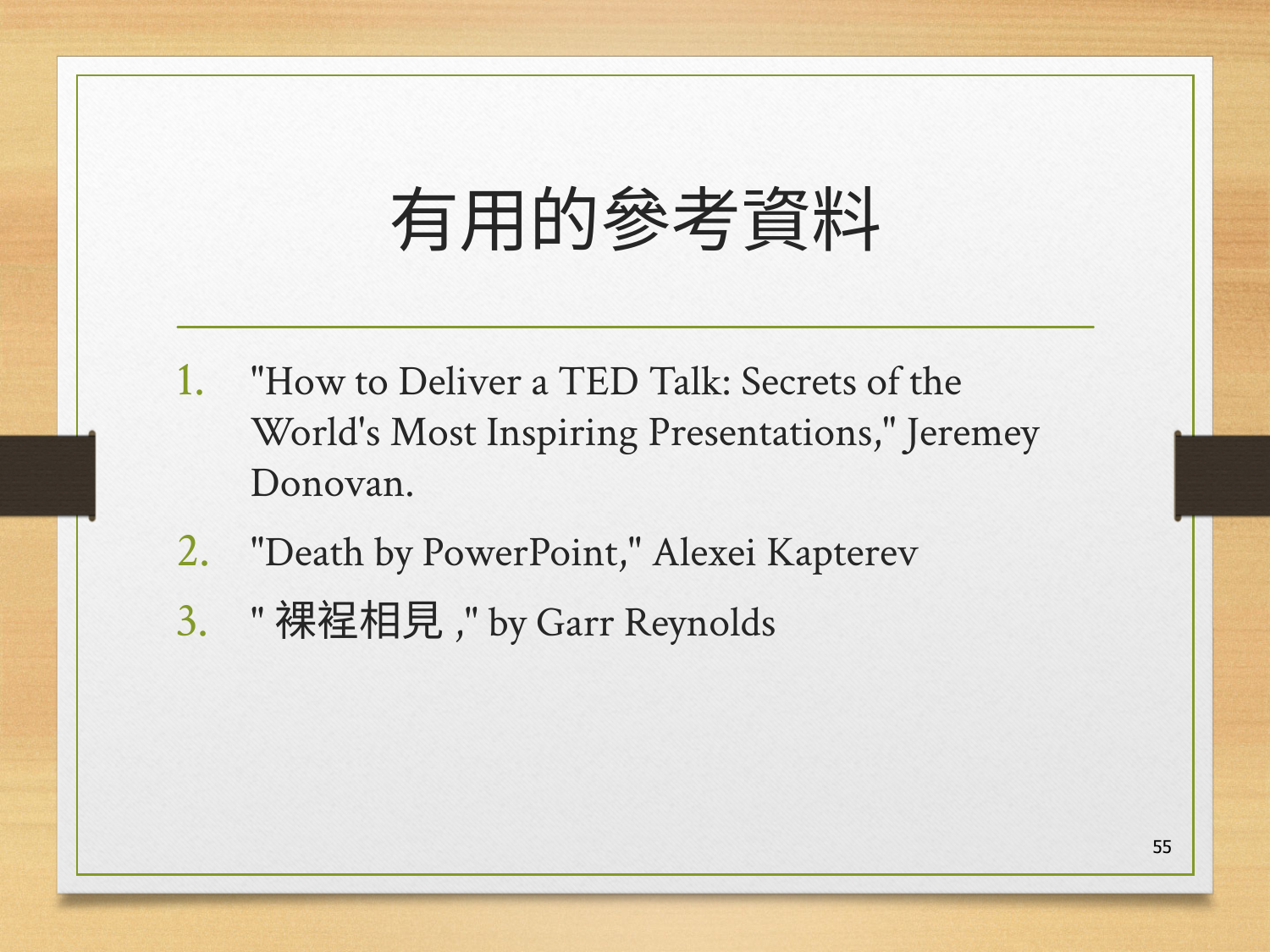

# 有用的參考資料
"How to Deliver a TED Talk: Secrets of the World's Most Inspiring Presentations," Jeremey Donovan.
"Death by PowerPoint," Alexei Kapterev
"裸裎相見," by Garr Reynolds

55